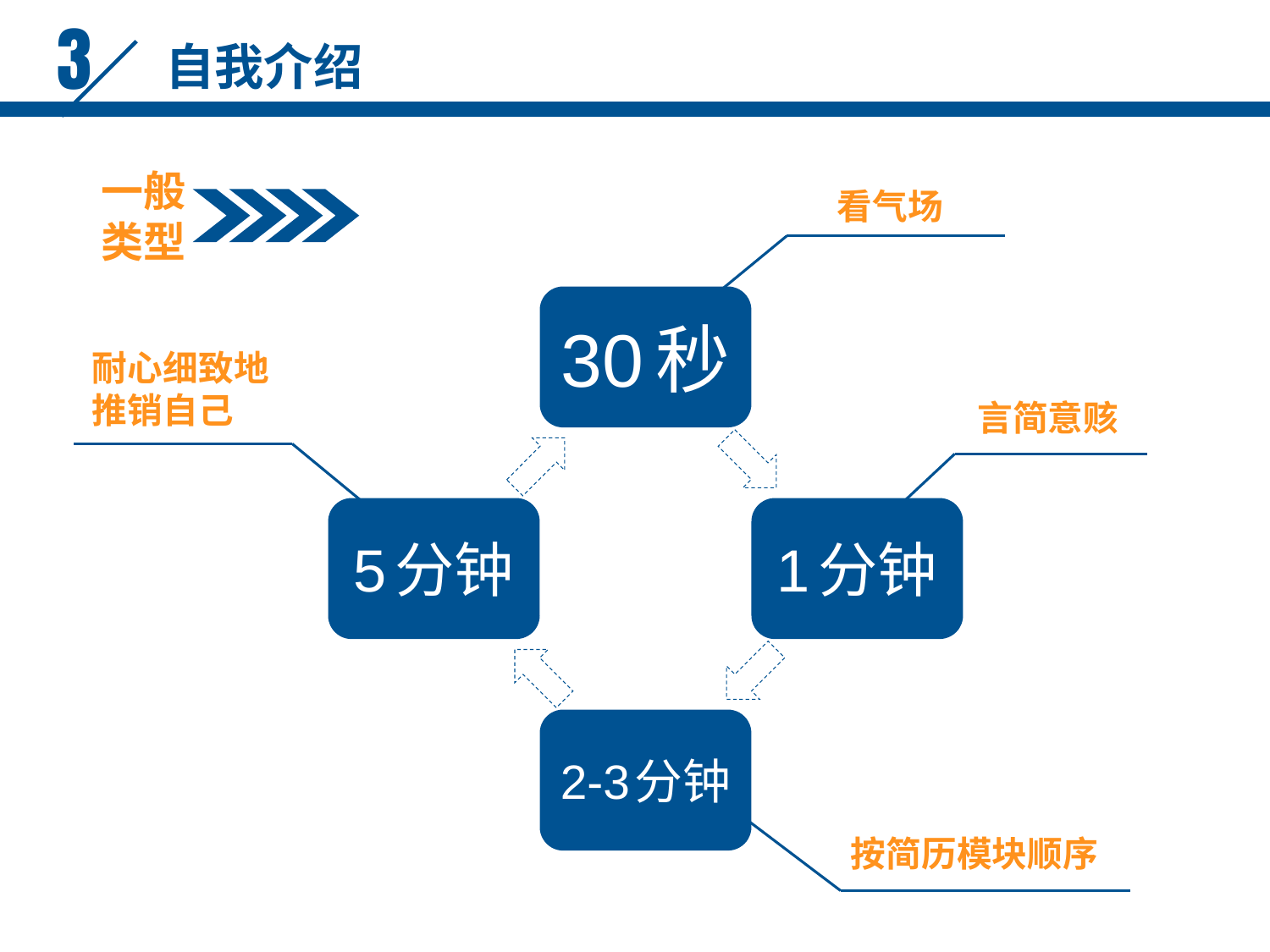

3
自我介绍

一般类型
看气场

30秒
1分钟
2-3分钟
5分钟
耐心细致地推销自己
言简意赅
按简历模块顺序